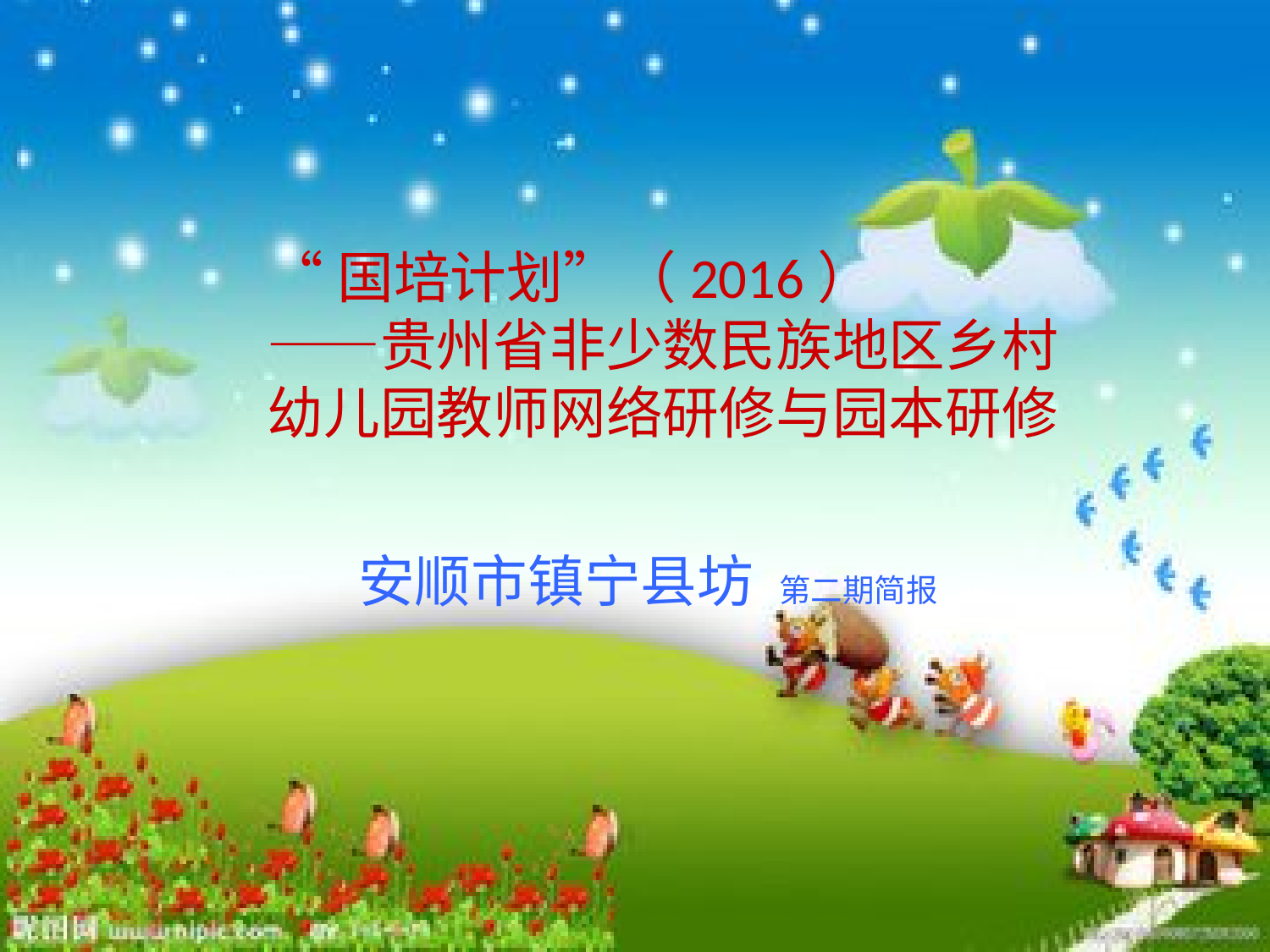

“国培计划”（2016）
——贵州省非少数民族地区乡村幼儿园教师网络研修与园本研修
 安顺市镇宁县坊  第二期简报